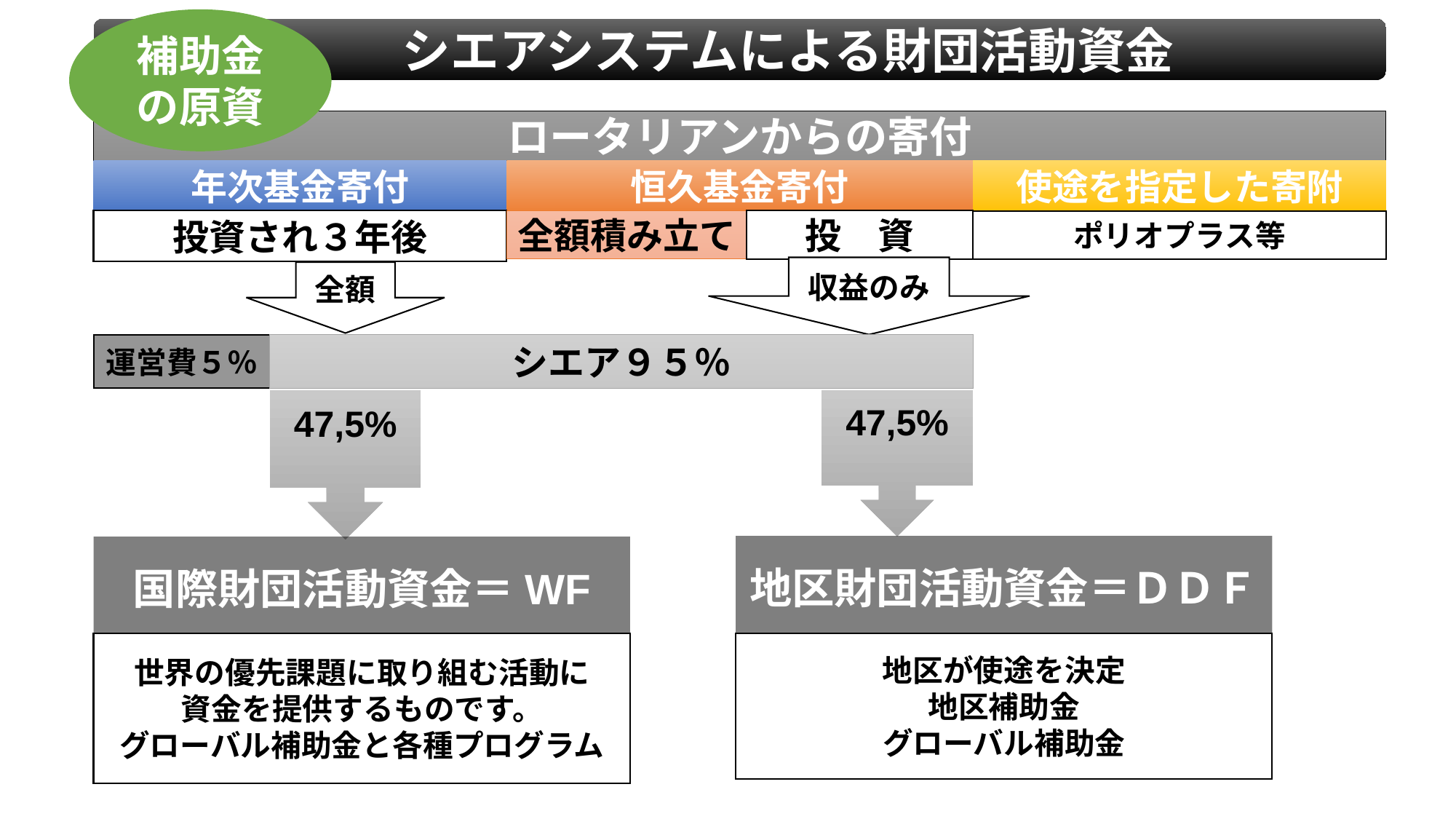

補助金の原資
　　シエアシステムによる財団活動資金
ロータリアンからの寄付
年次基金寄付
恒久基金寄付
使途を指定した寄附
投　資
投資され３年後
全額積み立て
ポリオプラス等
収益のみ
全額
シエア９５％
運営費５％
47,5%

47,5%

地区財団活動資金＝ＤＤＦ
国際財団活動資金＝WF
世界の優先課題に取り組む活動に
資金を提供するものです。
グローバル補助金と各種プログラム
地区が使途を決定
地区補助金
グローバル補助金